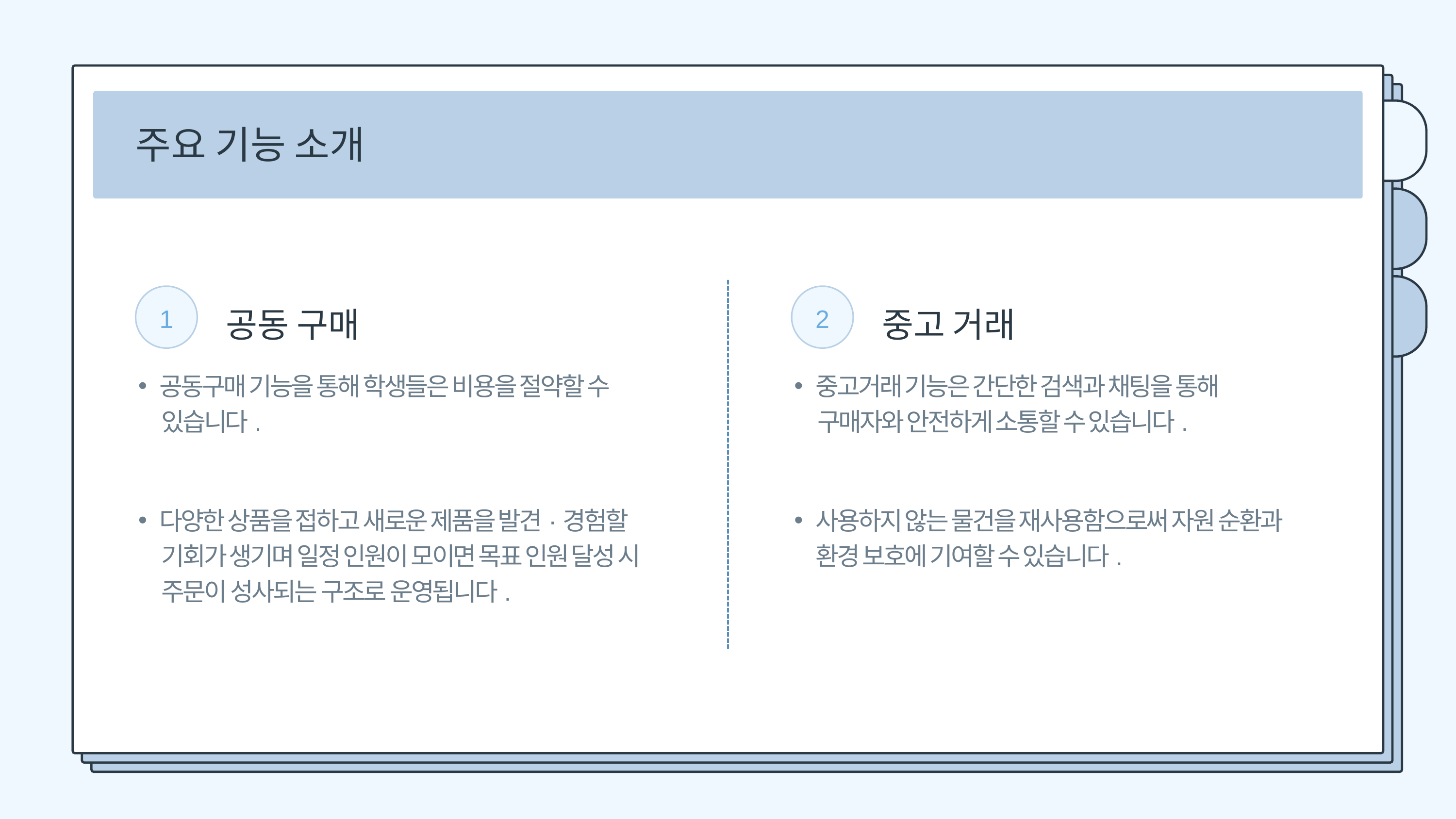

주요 기능 소개

1

2
공동 구매
중고 거래
공동구매 기능을 통해 학생들은 비용을 절약할 수
    있습니다.
중고거래 기능은 간단한 검색과 채팅을 통해
    구매자와 안전하게 소통할 수 있습니다.
다양한 상품을 접하고 새로운 제품을 발견·경험할
    기회가 생기며 일정 인원이 모이면 목표 인원 달성 시
   주문이 성사되는 구조로 운영됩니다.
사용하지 않는 물건을 재사용함으로써 자원 순환과 환경 보호에 기여할 수 있습니다.